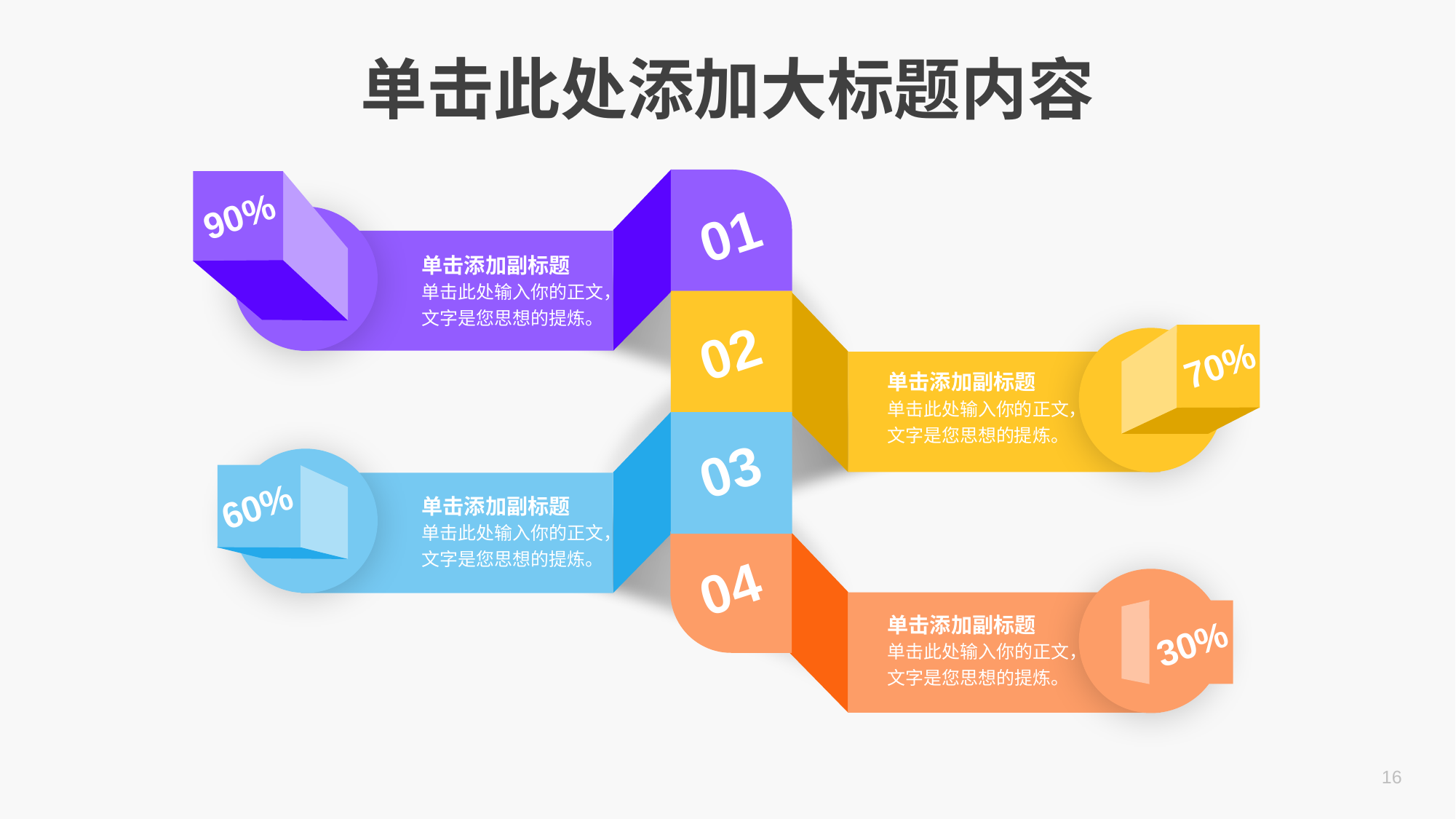

单击此处添加大标题内容

90%
01

单击添加副标题
单击此处输入你的正文，文字是您思想的提炼。

02

70%
单击添加副标题
单击此处输入你的正文，文字是您思想的提炼。

03

60%
单击添加副标题
单击此处输入你的正文，文字是您思想的提炼。

04

单击添加副标题
单击此处输入你的正文，文字是您思想的提炼。
30%